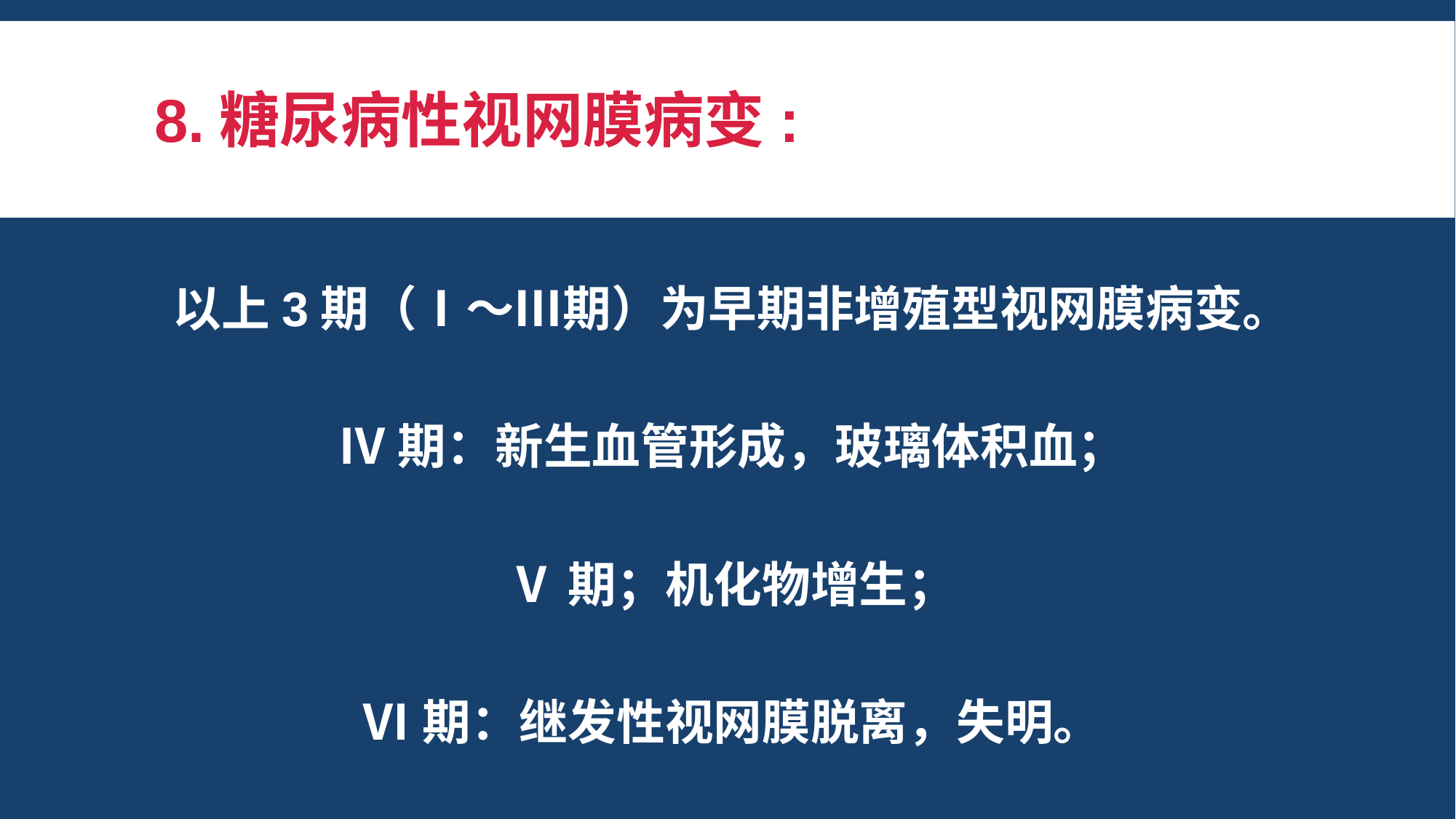

# 8.糖尿病性视网膜病变:
以上3期（Ⅰ～Ⅲ期）为早期非增殖型视网膜病变。
Ⅳ期：新生血管形成，玻璃体积血；
Ⅴ期；机化物增生；
Ⅵ期：继发性视网膜脱离，失明。